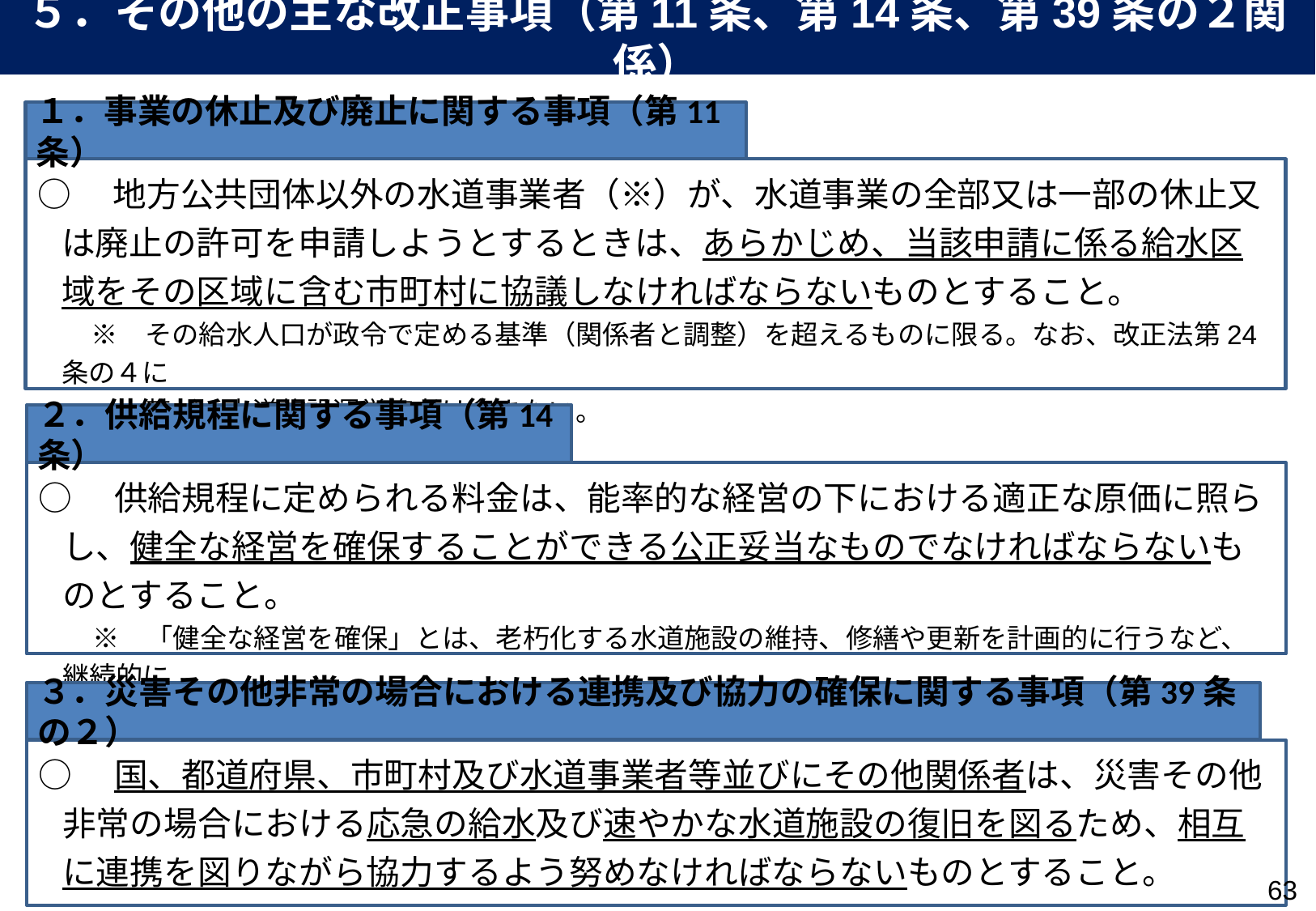

５．その他の主な改正事項（第11条、第14条、第39条の２関係）
１．事業の休止及び廃止に関する事項（第11条）
○　地方公共団体以外の水道事業者（※）が、水道事業の全部又は一部の休止又は廃止の許可を申請しようとするときは、あらかじめ、当該申請に係る給水区域をその区域に含む市町村に協議しなければならないものとすること。
　　※　その給水人口が政令で定める基準（関係者と調整）を超えるものに限る。なお、改正法第24条の４に
　　　　基づく水道施設運営権者は含まない。
２．供給規程に関する事項（第14条）
○　供給規程に定められる料金は、能率的な経営の下における適正な原価に照らし、健全な経営を確保することができる公正妥当なものでなければならないものとすること。
　　※　「健全な経営を確保」とは、老朽化する水道施設の維持、修繕や更新を計画的に行うなど、継続的に
　　　　サービスを提供していけるように水道事業を経営する状態を指し、そのことを明示的に規定するもの。

３．災害その他非常の場合における連携及び協力の確保に関する事項（第39条の２）
○　国、都道府県、市町村及び水道事業者等並びにその他関係者は、災害その他非常の場合における応急の給水及び速やかな水道施設の復旧を図るため、相互に連携を図りながら協力するよう努めなければならないものとすること。
63